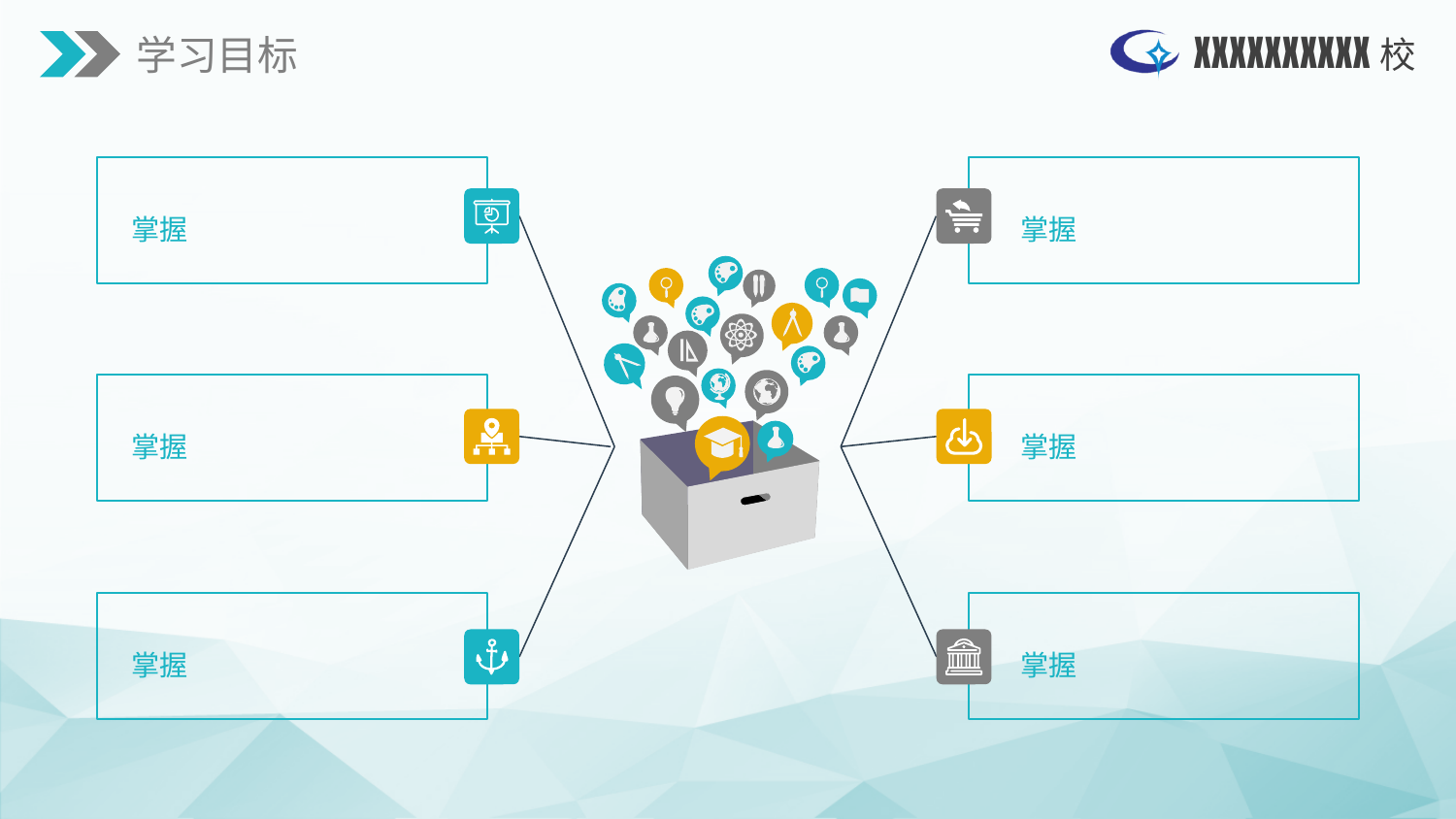

学习目标

掌握

掌握

掌握

掌握

掌握

掌握